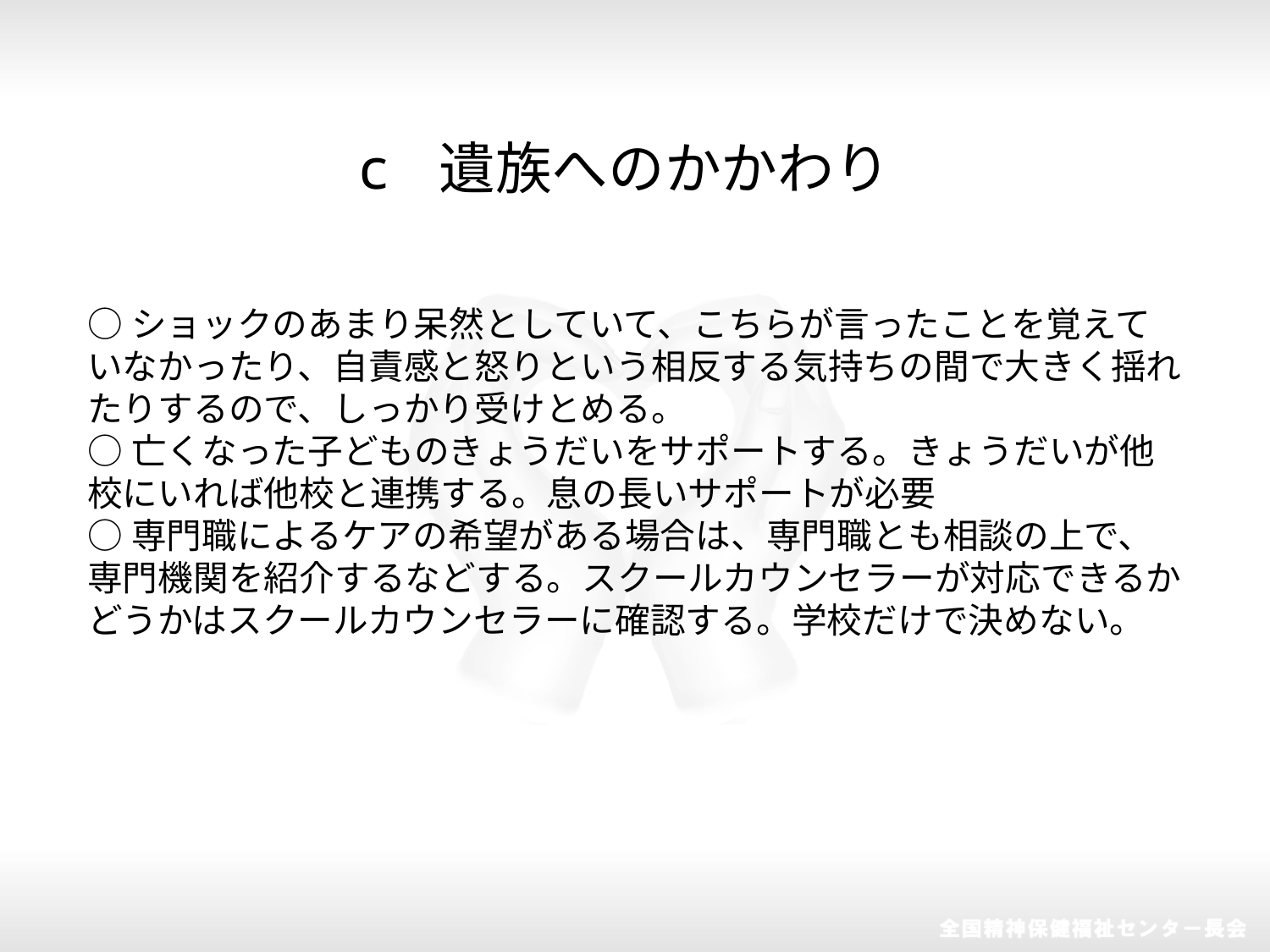

c 遺族へのかかわり
○ショックのあまり呆然としていて、こちらが言ったことを覚えていなかったり、自責感と怒りという相反する気持ちの間で大きく揺れたりするので、しっかり受けとめる。
○亡くなった子どものきょうだいをサポートする。きょうだいが他校にいれば他校と連携する。息の長いサポートが必要
○専門職によるケアの希望がある場合は、専門職とも相談の上で、専門機関を紹介するなどする。スクールカウンセラーが対応できるかどうかはスクールカウンセラーに確認する。学校だけで決めない。